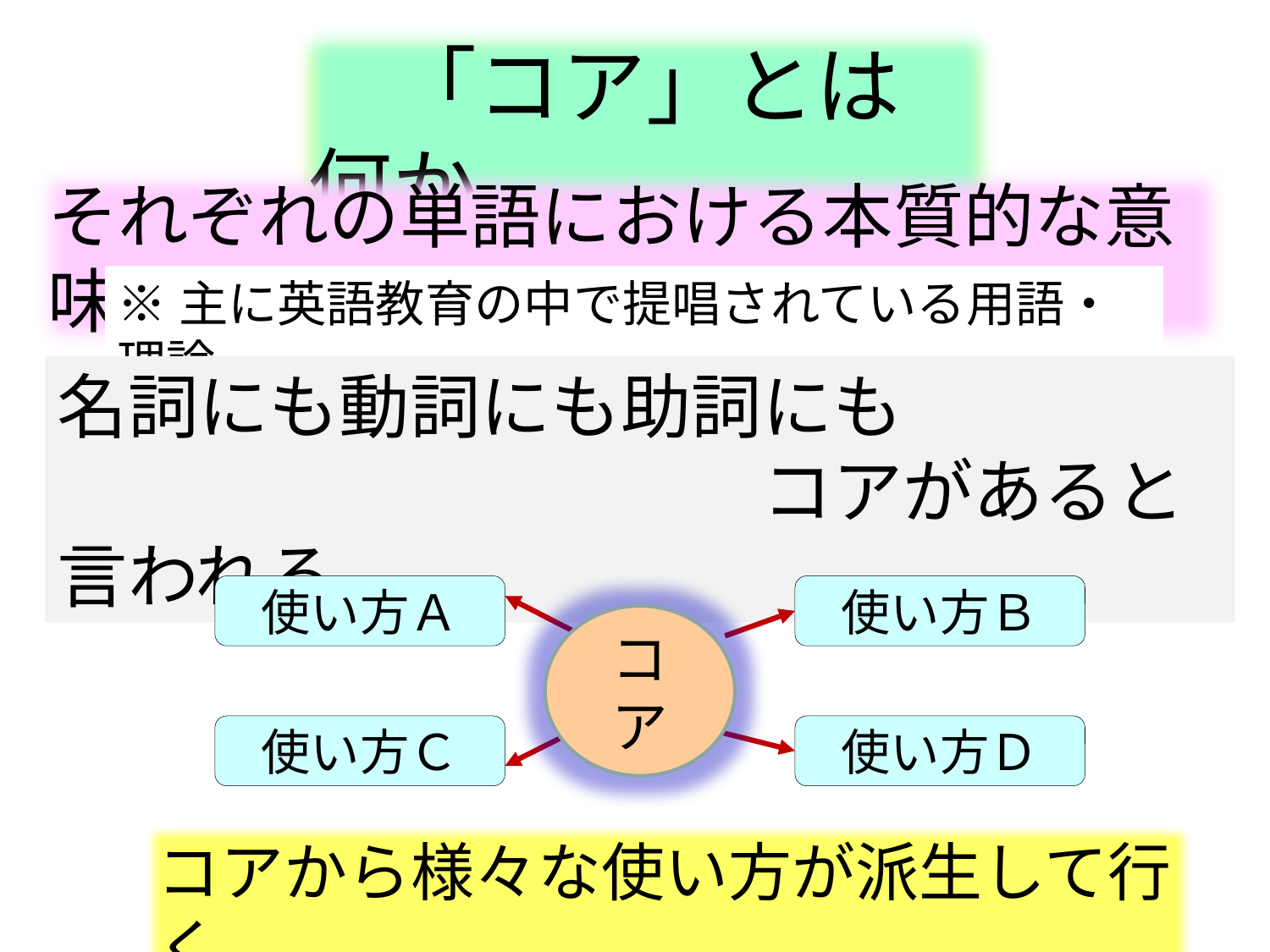

「コア」とは何か
それぞれの単語における本質的な意味
※主に英語教育の中で提唱されている用語・理論
名詞にも動詞にも助詞にも
　　　　　　　　　　コアがあると言われる
使い方Ａ
使い方Ｂ
コア
使い方Ｃ
使い方Ｄ
コアから様々な使い方が派生して行く